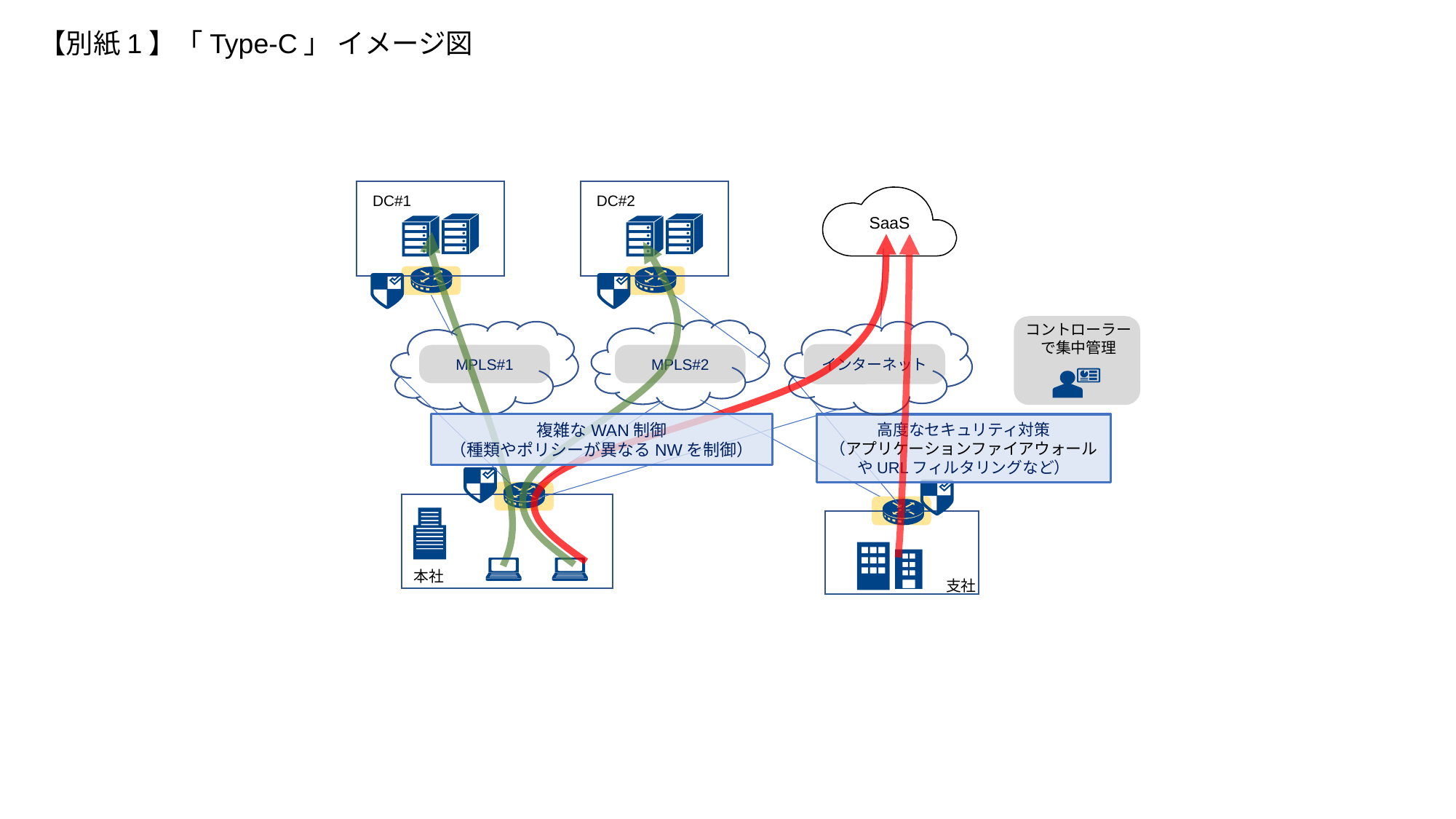

【別紙1】「Type-C」 イメージ図

DC#1
DC#2

SaaS

コントローラー
で集中管理

インターネット
MPLS#1
MPLS#2

複雑なWAN制御
（種類やポリシーが異なるNWを制御）
高度なセキュリティ対策
（アプリケーションファイアウォールやURLフィルタリングなど）

本社
支社